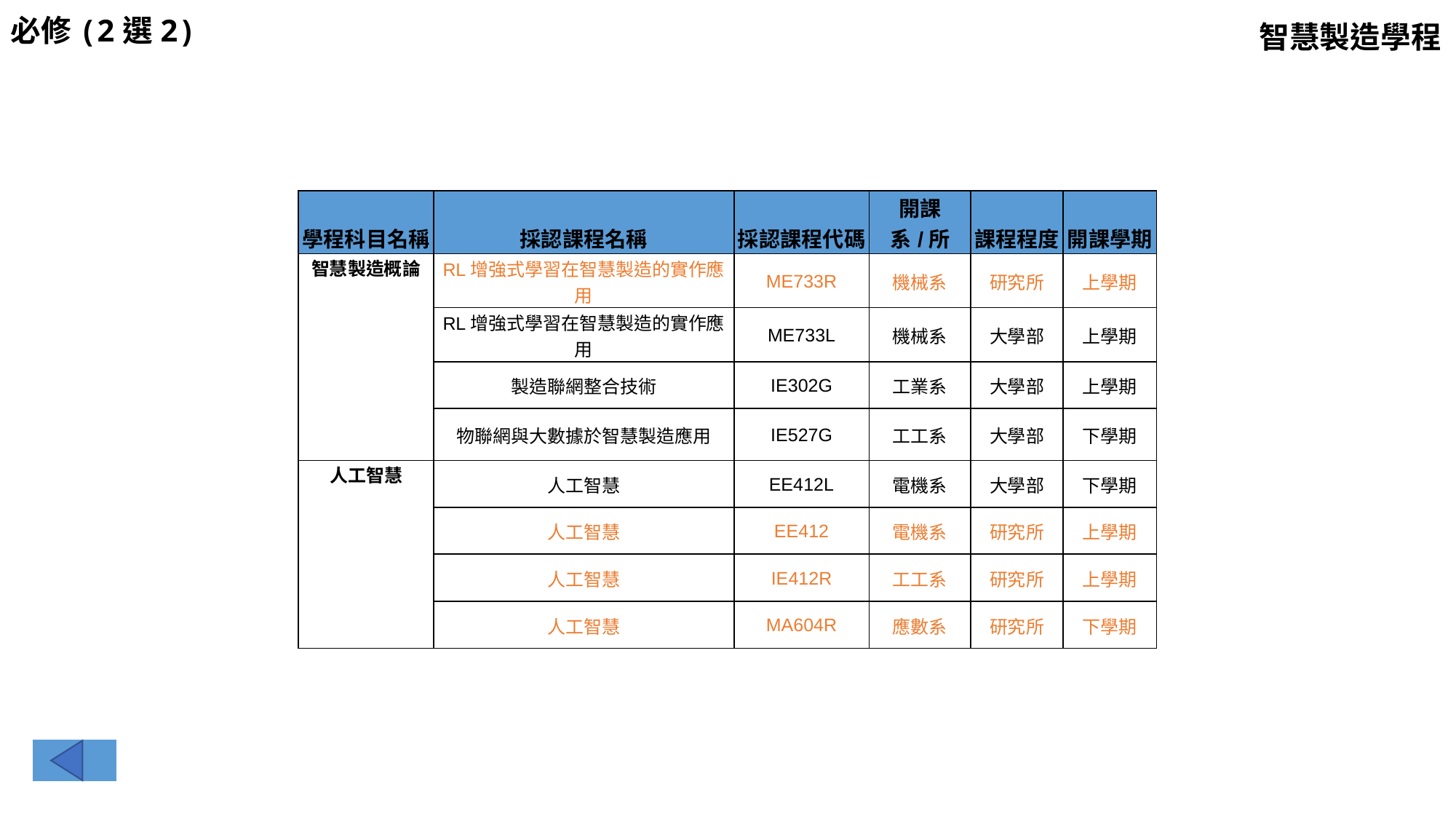

必修(2選2)
智慧製造學程
| 學程科目名稱 | 採認課程名稱 | 採認課程代碼 | 開課系/所 | 課程程度 | 開課學期 |
| --- | --- | --- | --- | --- | --- |
| 智慧製造概論 | RL增強式學習在智慧製造的實作應用 | ME733R | 機械系 | 研究所 | 上學期 |
|  | RL增強式學習在智慧製造的實作應用 | ME733L | 機械系 | 大學部 | 上學期 |
|  | 製造聯網整合技術 | IE302G | 工業系 | 大學部 | 上學期 |
|  | 物聯網與大數據於智慧製造應用 | IE527G | 工工系 | 大學部 | 下學期 |
| 人工智慧 | 人工智慧 | EE412L | 電機系 | 大學部 | 下學期 |
|  | 人工智慧 | EE412 | 電機系 | 研究所 | 上學期 |
|  | 人工智慧 | IE412R | 工工系 | 研究所 | 上學期 |
|  | 人工智慧 | MA604R | 應數系 | 研究所 | 下學期 |